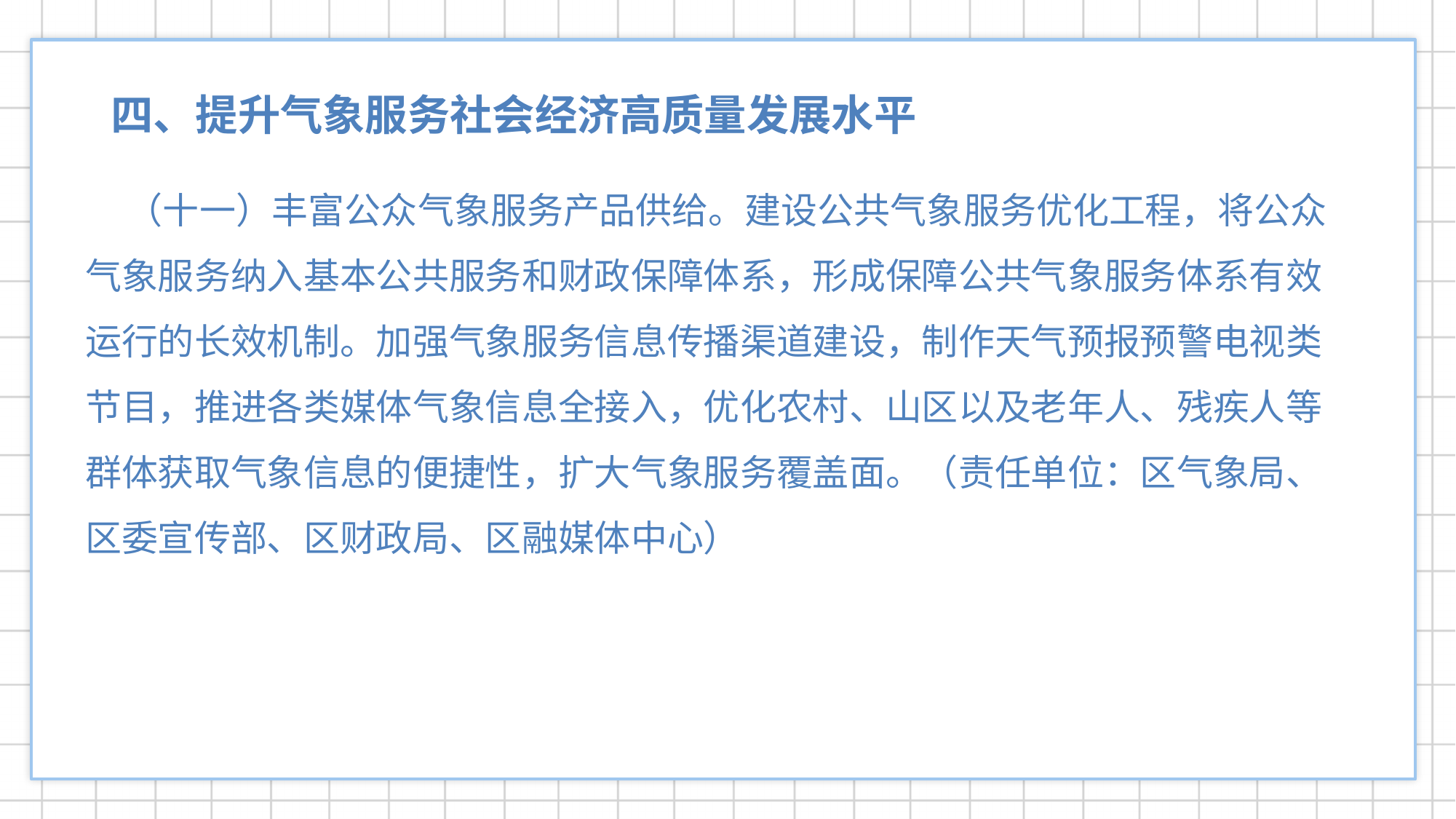

四、提升气象服务社会经济高质量发展水平
    （十一）丰富公众气象服务产品供给。建设公共气象服务优化工程，将公众气象服务纳入基本公共服务和财政保障体系，形成保障公共气象服务体系有效运行的长效机制。加强气象服务信息传播渠道建设，制作天气预报预警电视类节目，推进各类媒体气象信息全接入，优化农村、山区以及老年人、残疾人等群体获取气象信息的便捷性，扩大气象服务覆盖面。（责任单位：区气象局、区委宣传部、区财政局、区融媒体中心）